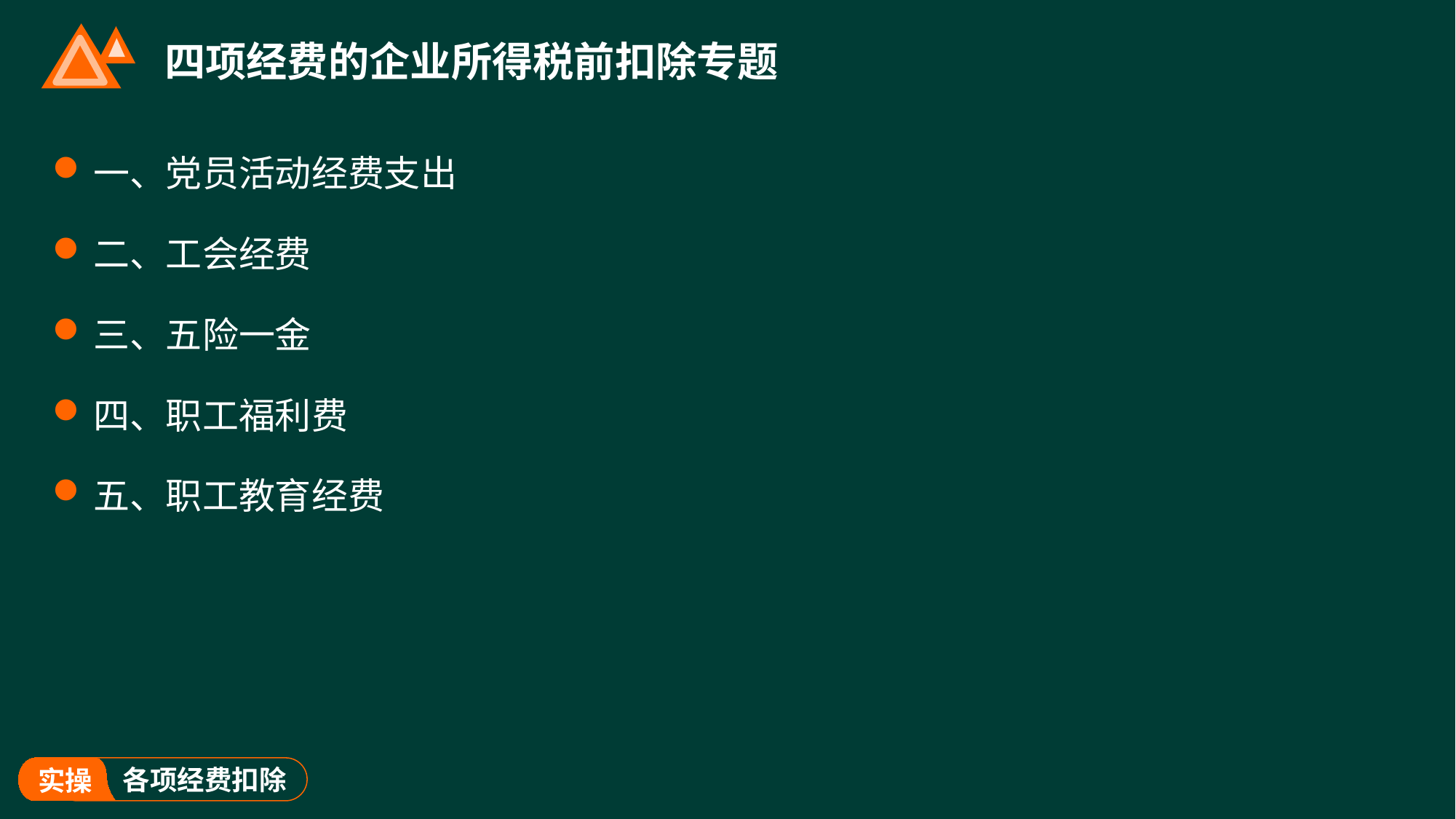

# 四项经费的企业所得税前扣除专题
一、党员活动经费支出
二、工会经费
三、五险一金
四、职工福利费
五、职工教育经费